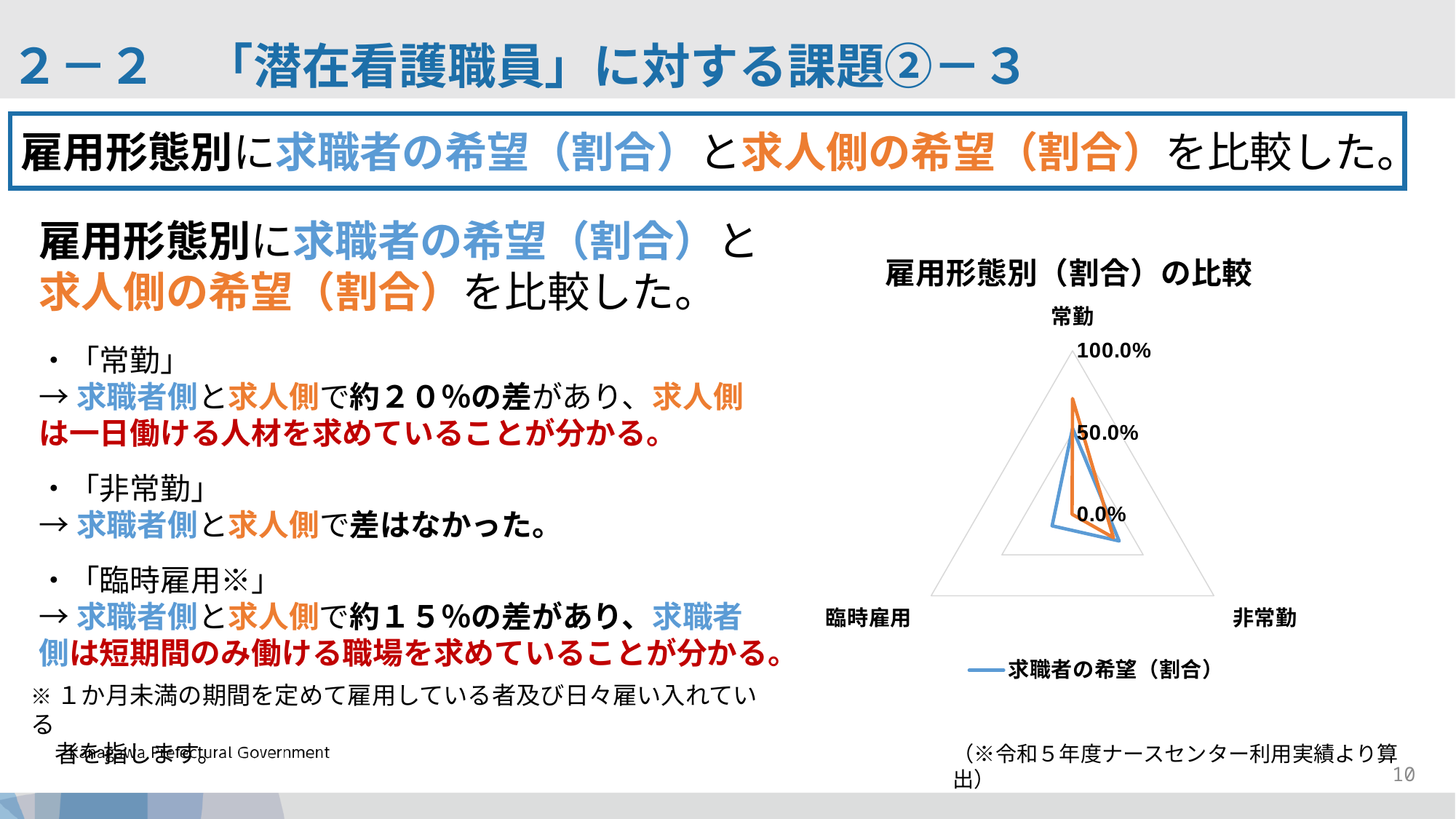

２－２　「潜在看護職員」に対する課題②－３
雇用形態別に求職者の希望（割合）と求人側の希望（割合）を比較した。
雇用形態別に求職者の希望（割合）と
求人側の希望（割合）を比較した。

### Chart: 雇用形態別（割合）の比較

| Category | 求職者の希望（割合） | 求人側の希望（割合） |
|---|---|---|
| 常勤 | 0.5251000923929782 | 0.7070530170355039 |
| 非常勤 | 0.33015090853095164 | 0.28960356631109696 |
| 臨時雇用 | 0.14474899907607022 | 0.0033434166533991404 |
・「常勤」
→求職者側と求人側で約２０％の差があり、求人側は一日働ける人材を求めていることが分かる。
・「非常勤」
→求職者側と求人側で差はなかった。
・「臨時雇用※」
→求職者側と求人側で約１５％の差があり、求職者側は短期間のみ働ける職場を求めていることが分かる。
※１か月未満の期間を定めて雇用している者及び日々雇い入れている
　者を指します。
（※令和５年度ナースセンター利用実績より算出）
10